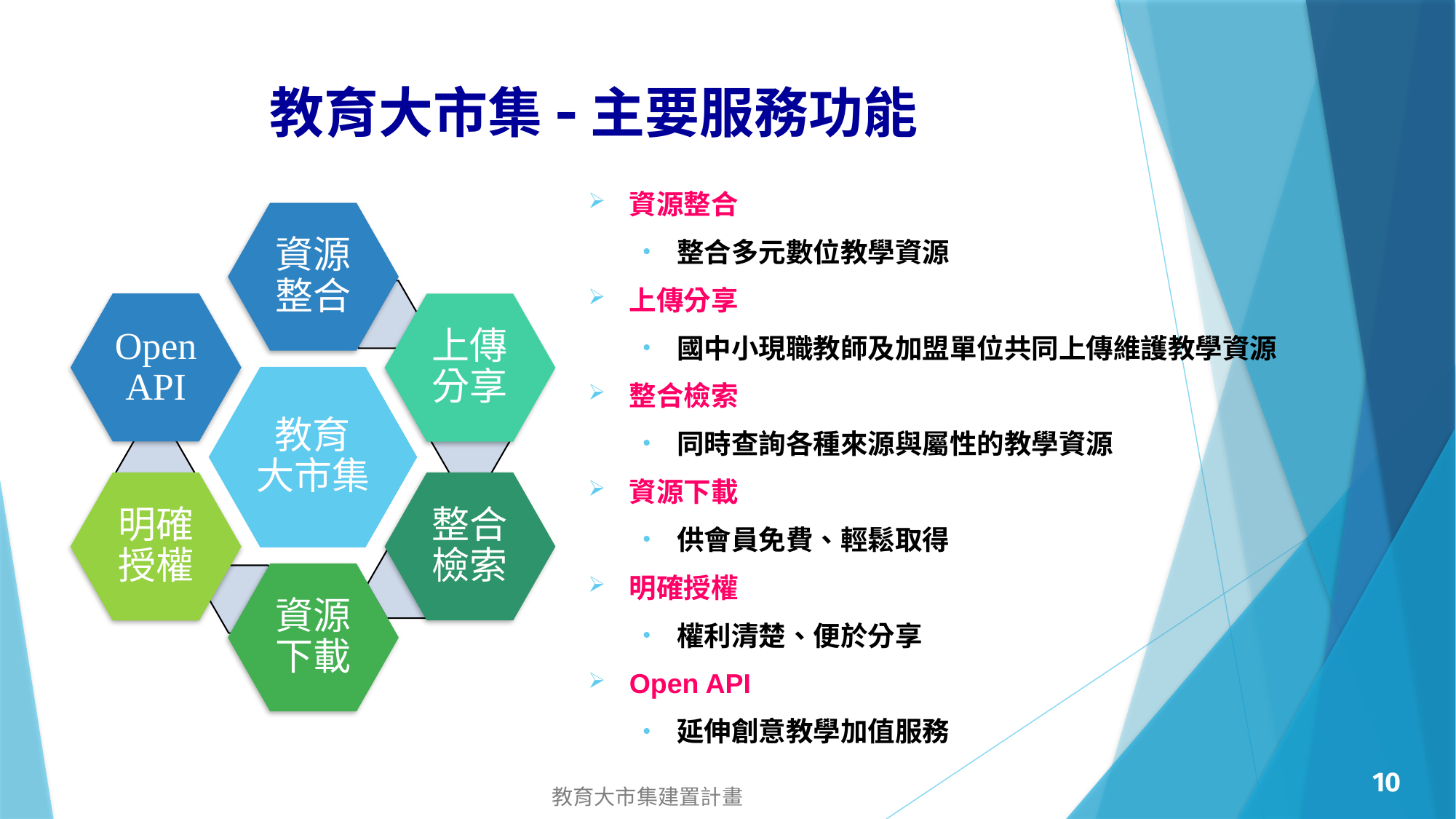

# 教育大市集-主要服務功能
資源整合
整合多元數位教學資源
上傳分享
國中小現職教師及加盟單位共同上傳維護教學資源
整合檢索
同時查詢各種來源與屬性的教學資源
資源下載
供會員免費、輕鬆取得
明確授權
權利清楚、便於分享
Open API
延伸創意教學加值服務
教育
大市集
資源整合
上傳分享
整合檢索
資源下載
明確授權
Open API
10
教育大市集建置計畫